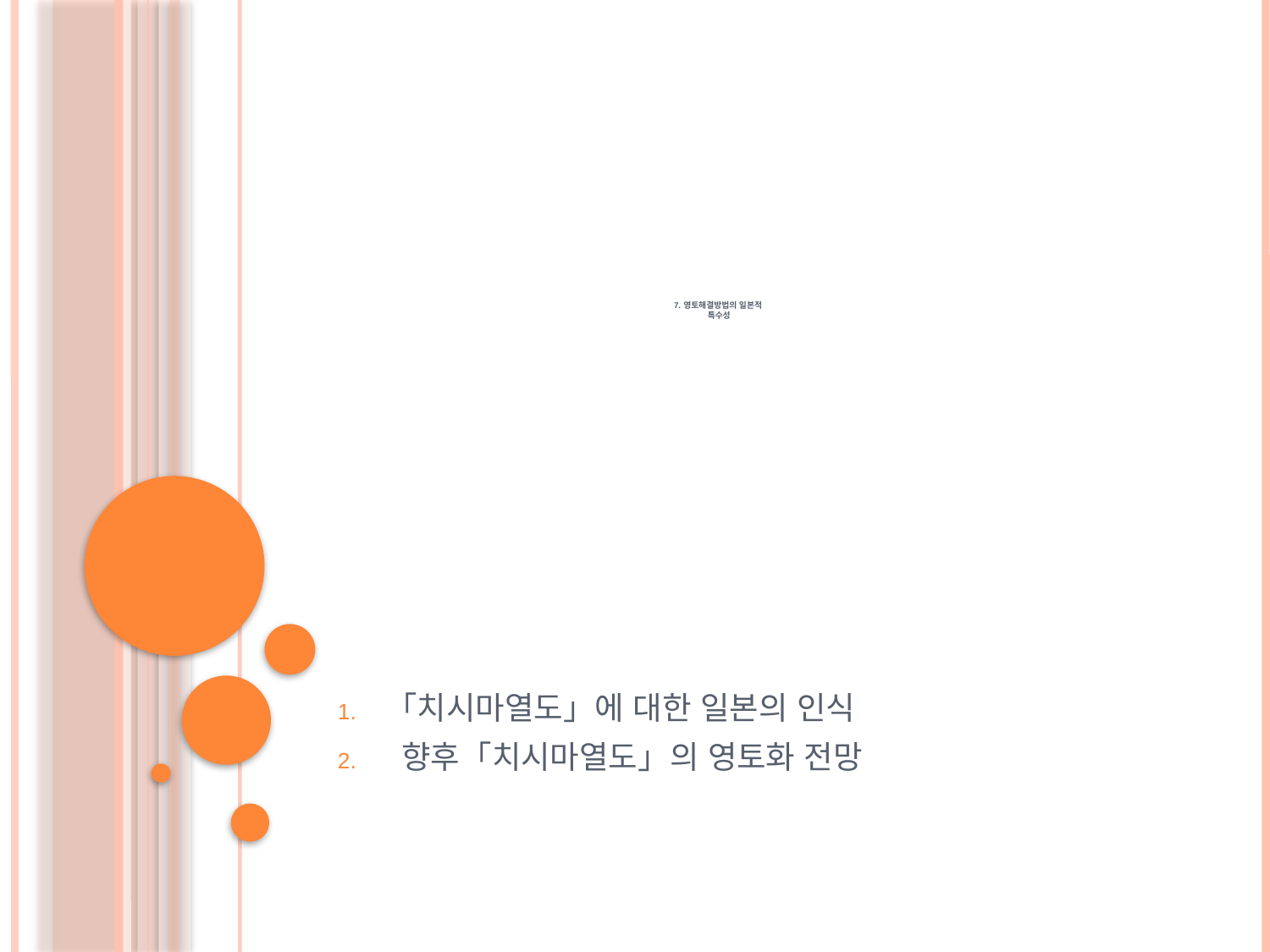

# 7. 영토해결방법의 일본적 특수성

「치시마열도」에 대한 일본의 인식
 향후「치시마열도」의 영토화 전망